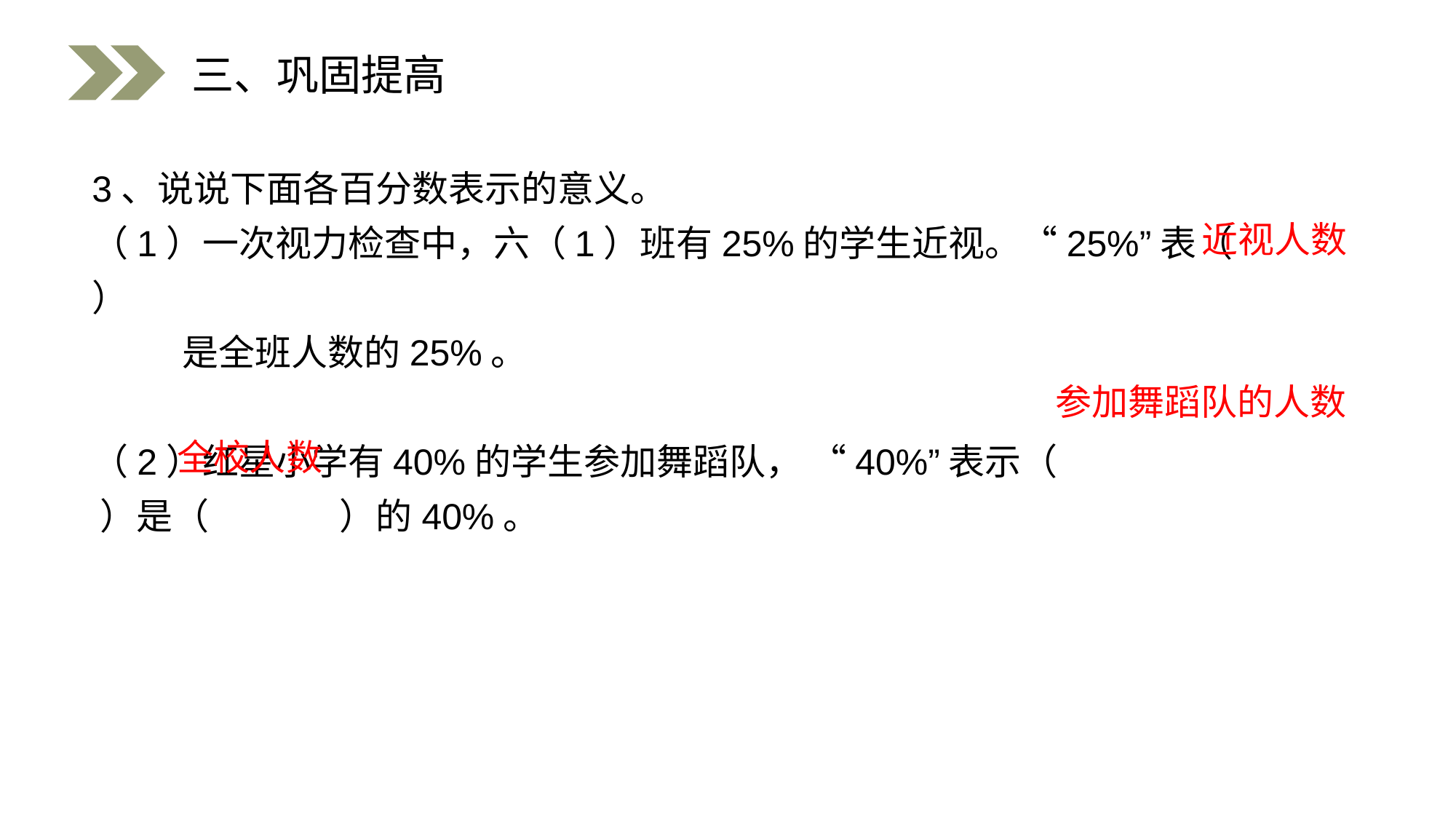

三、巩固提高
3、说说下面各百分数表示的意义。
（1）一次视力检查中，六（1）班有25%的学生近视。“25%”表（                 ）
          是全班人数的25%。

（2）红星小学有40%的学生参加舞蹈队， “40%”表示（                                 ）是（                ）的40%。
近视人数
参加舞蹈队的人数
全校人数